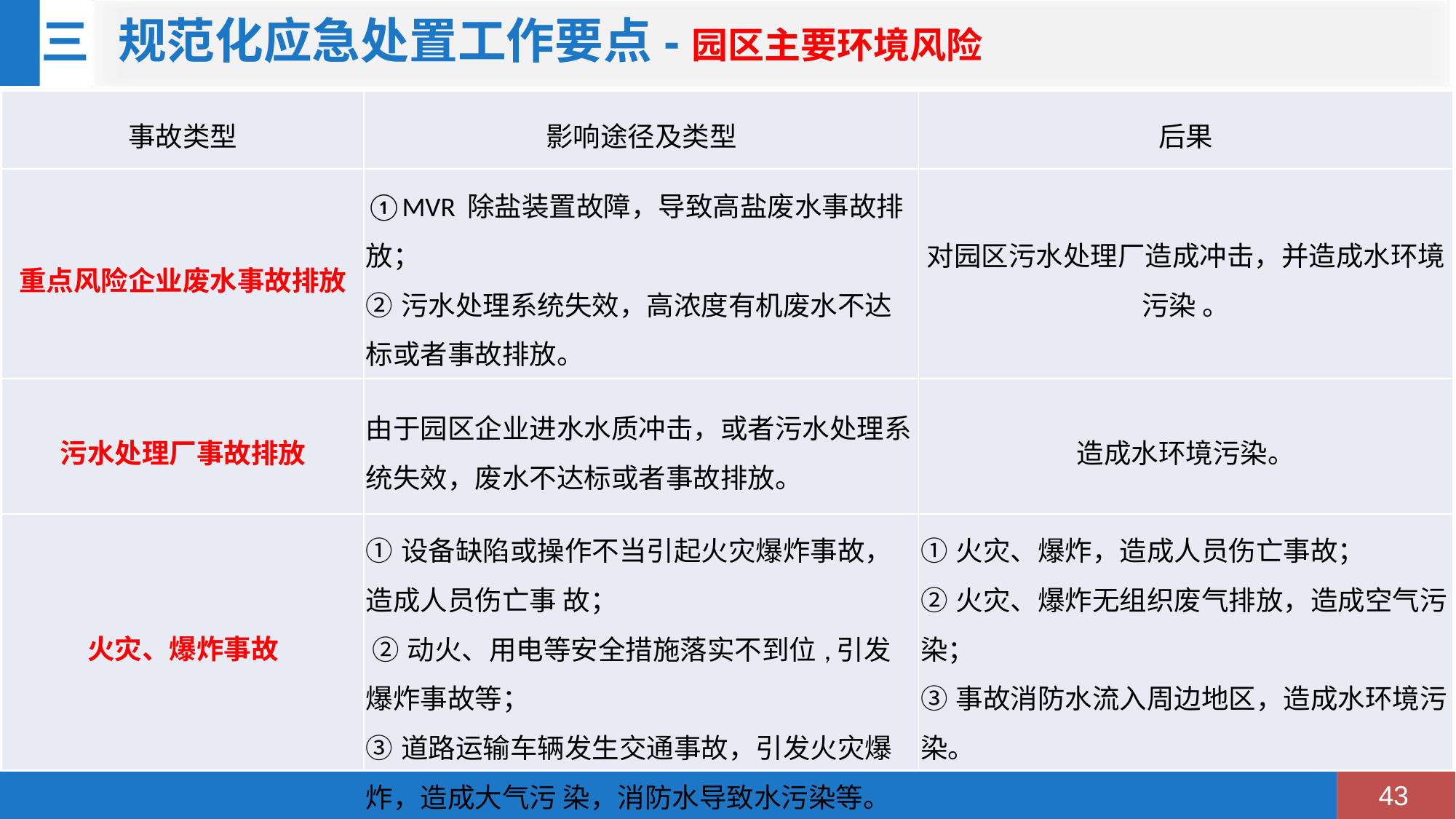

规范化应急处置工作要点-园区主要环境风险
三
| 事故类型 | 影响途径及类型 | 后果 |
| --- | --- | --- |
| 重点风险企业废水事故排放 | ①MVR 除盐装置故障，导致高盐废水事故排放； ②污水处理系统失效，高浓度有机废水不达标或者事故排放。 | 对园区污水处理厂造成冲击，并造成水环境污染 。 |
| 污水处理厂事故排放 | 由于园区企业进水水质冲击，或者污水处理系统失效，废水不达标或者事故排放。 | 造成水环境污染。 |
| 火灾、爆炸事故 | ①设备缺陷或操作不当引起火灾爆炸事故，造成人员伤亡事 故； ②动火、用电等安全措施落实不到位,引发爆炸事故等； ③道路运输车辆发生交通事故，引发火灾爆炸，造成大气污 染，消防水导致水污染等。 | ①火灾、爆炸，造成人员伤亡事故； ②火灾、爆炸无组织废气排放，造成空气污染； ③事故消防水流入周边地区，造成水环境污染。 |

43=